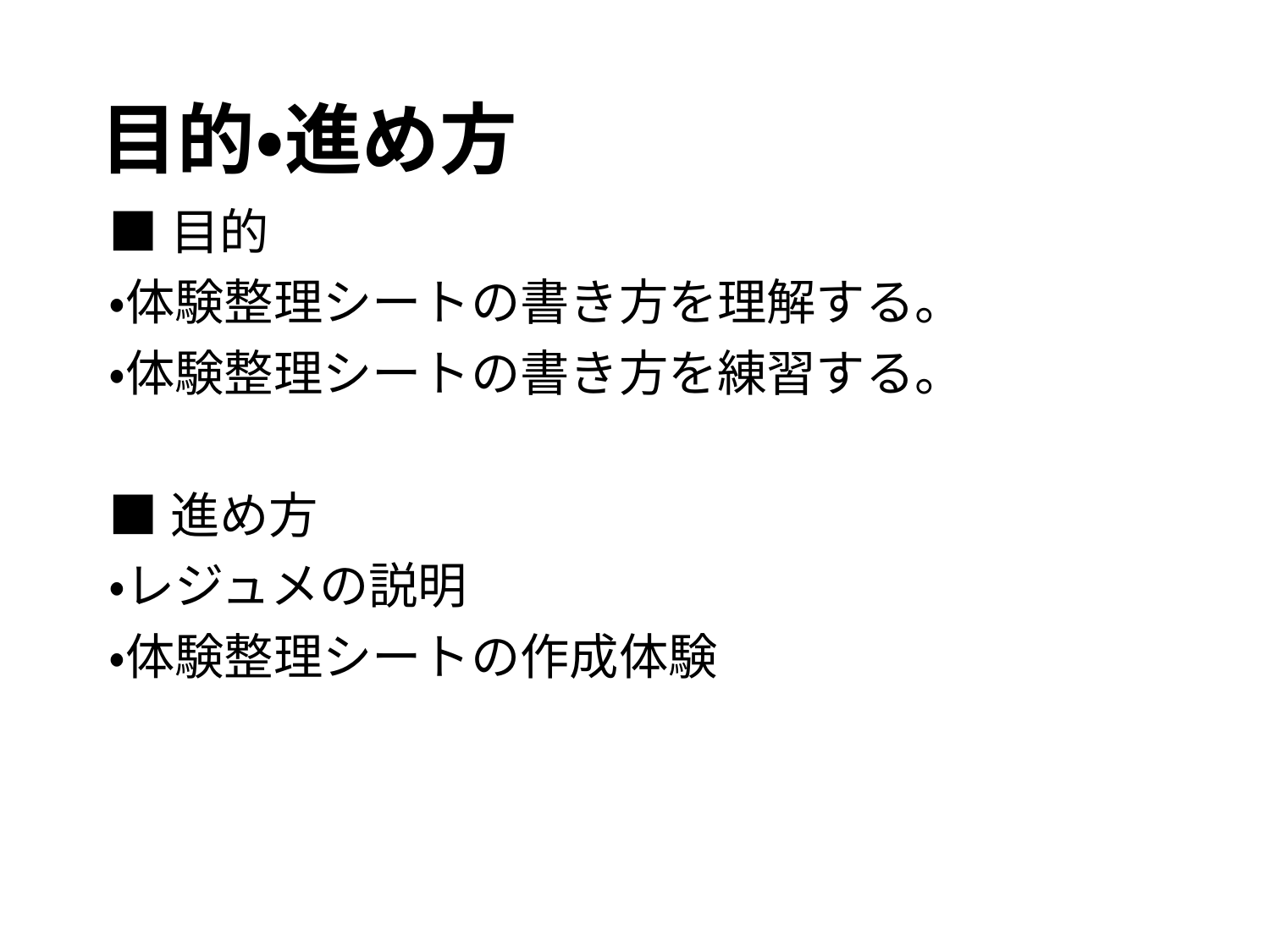

# 目的・進め方
■目的
・体験整理シートの書き方を理解する。
・体験整理シートの書き方を練習する。

■進め方
・レジュメの説明
・体験整理シートの作成体験